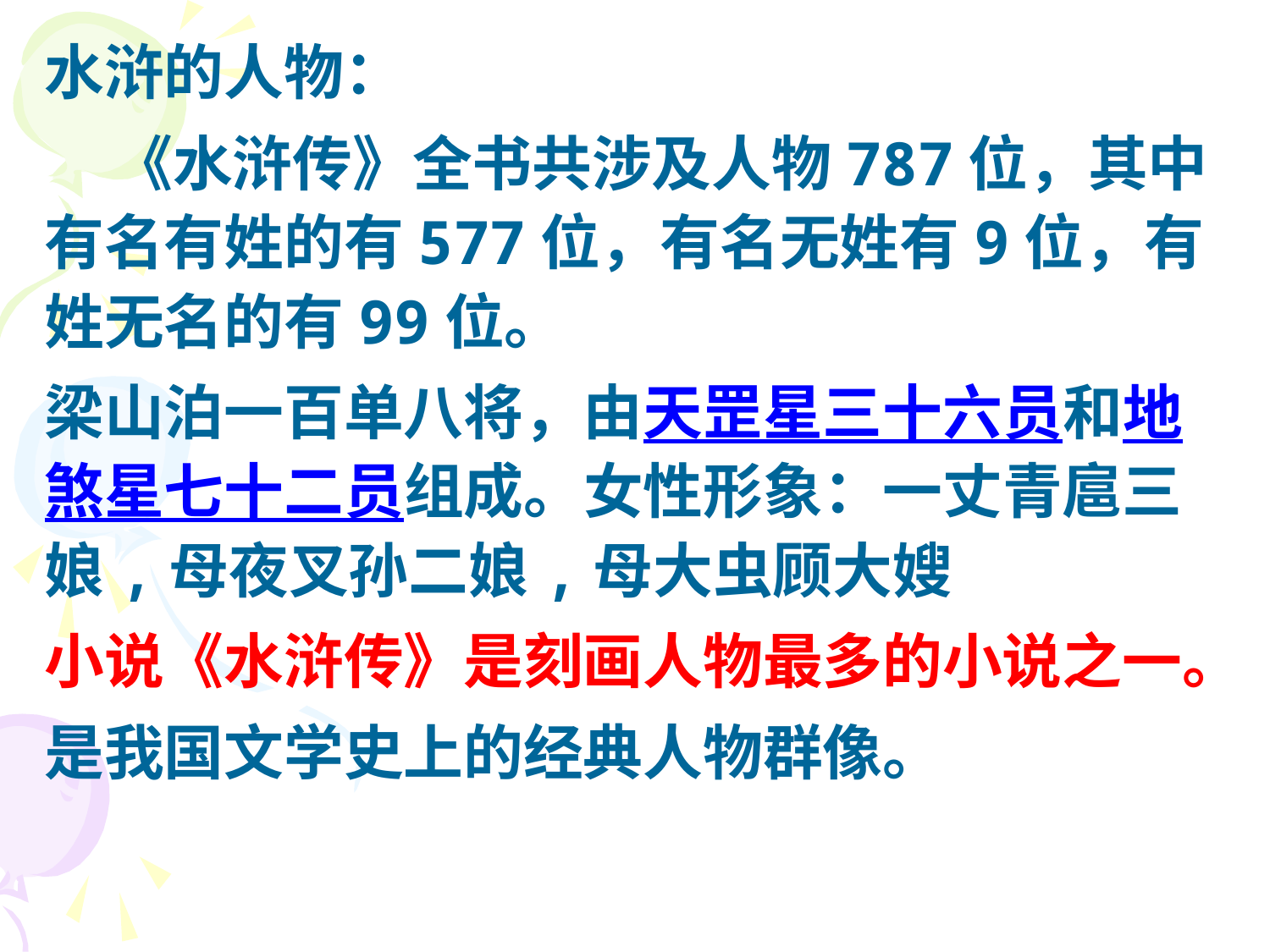

水浒的人物：
    《水浒传》全书共涉及人物787位，其中有名有姓的有577位，有名无姓有9位，有姓无名的有99位。
梁山泊一百单八将，由天罡星三十六员和地煞星七十二员组成。女性形象：一丈青扈三娘,母夜叉孙二娘,母大虫顾大嫂
小说《水浒传》是刻画人物最多的小说之一。
是我国文学史上的经典人物群像。